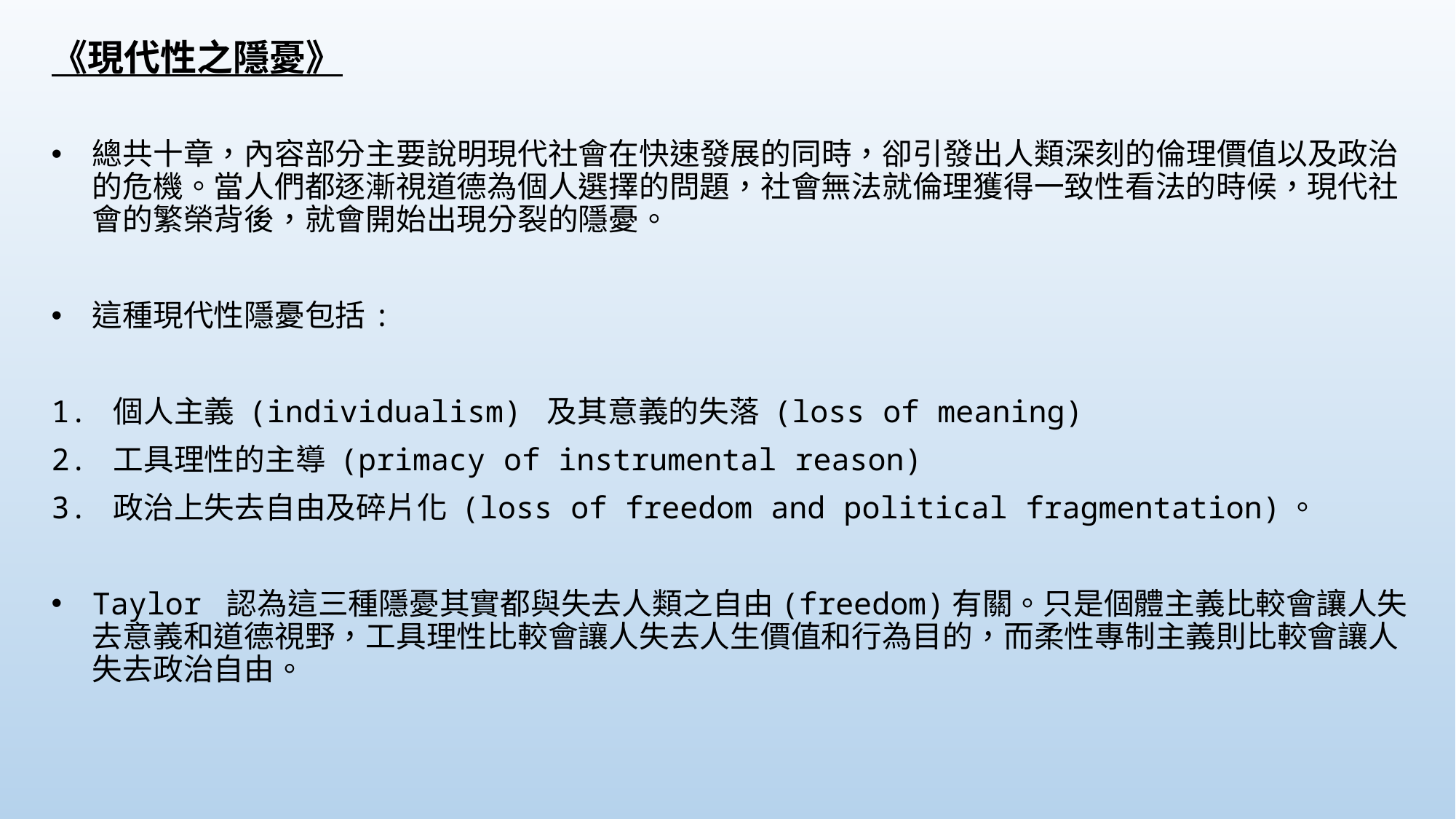

《現代性之隱憂》

總共十章，內容部分主要說明現代社會在快速發展的同時，卻引發出人類深刻的倫理價值以及政治的危機。當人們都逐漸視道德為個人選擇的問題，社會無法就倫理獲得一致性看法的時候，現代社會的繁榮背後，就會開始出現分裂的隱憂。

這種現代性隱憂包括:

1. 個人主義 (individualism) 及其意義的失落 (loss of meaning)
2. 工具理性的主導 (primacy of instrumental reason)
3. 政治上失去自由及碎片化 (loss of freedom and political fragmentation)。

Taylor 認為這三種隱憂其實都與失去人類之自由(freedom)有關。只是個體主義比較會讓人失去意義和道德視野，工具理性比較會讓人失去人生價值和行為目的，而柔性專制主義則比較會讓人失去政治自由。